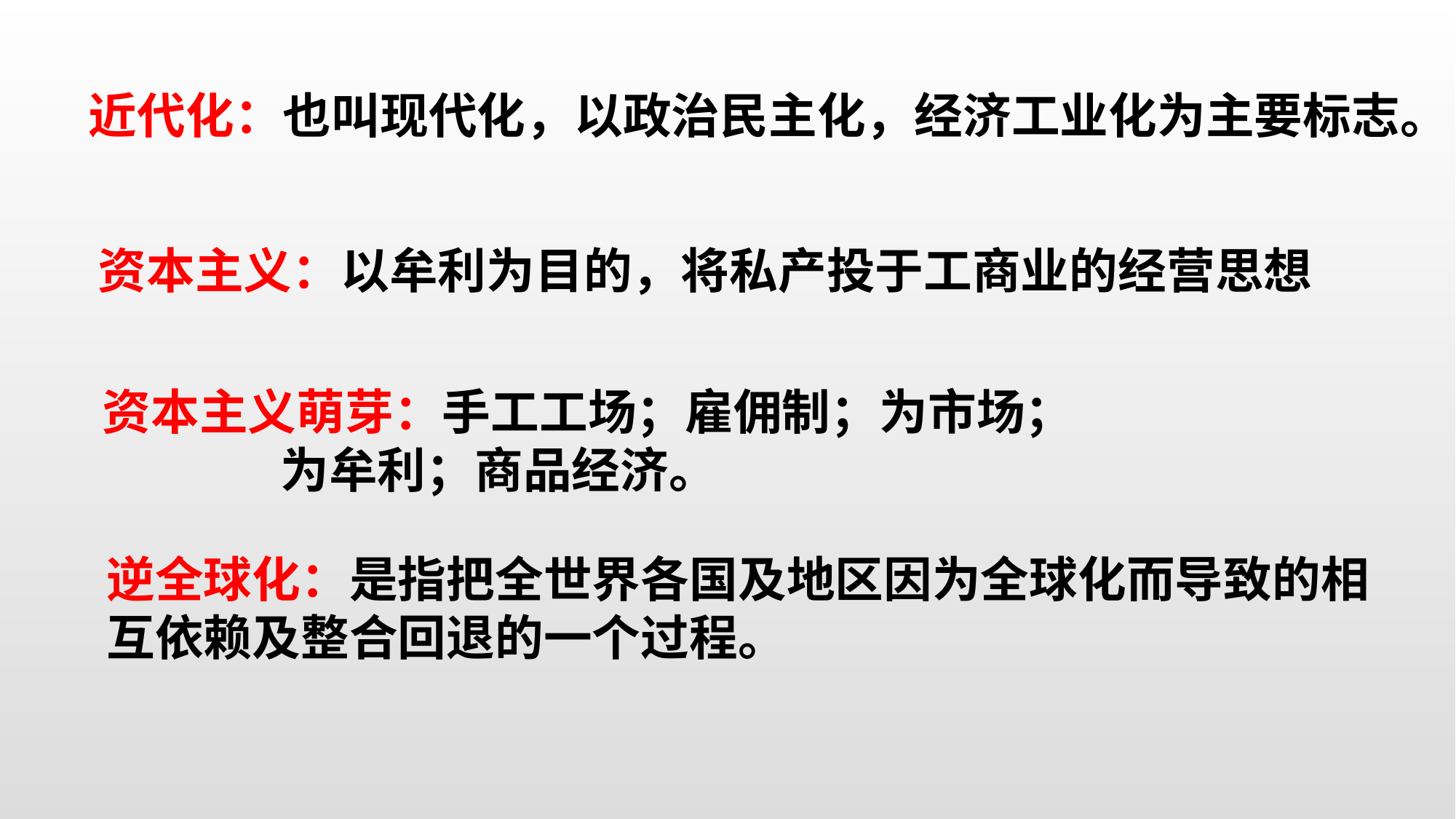

近代化：也叫现代化，以政治民主化，经济工业化为主要标志。
资本主义：以牟利为目的，将私产投于工商业的经营思想
资本主义萌芽：手工工场；雇佣制；为市场；
               为牟利；商品经济。
逆全球化：是指把全世界各国及地区因为全球化而导致的相互依赖及整合回退的一个过程。